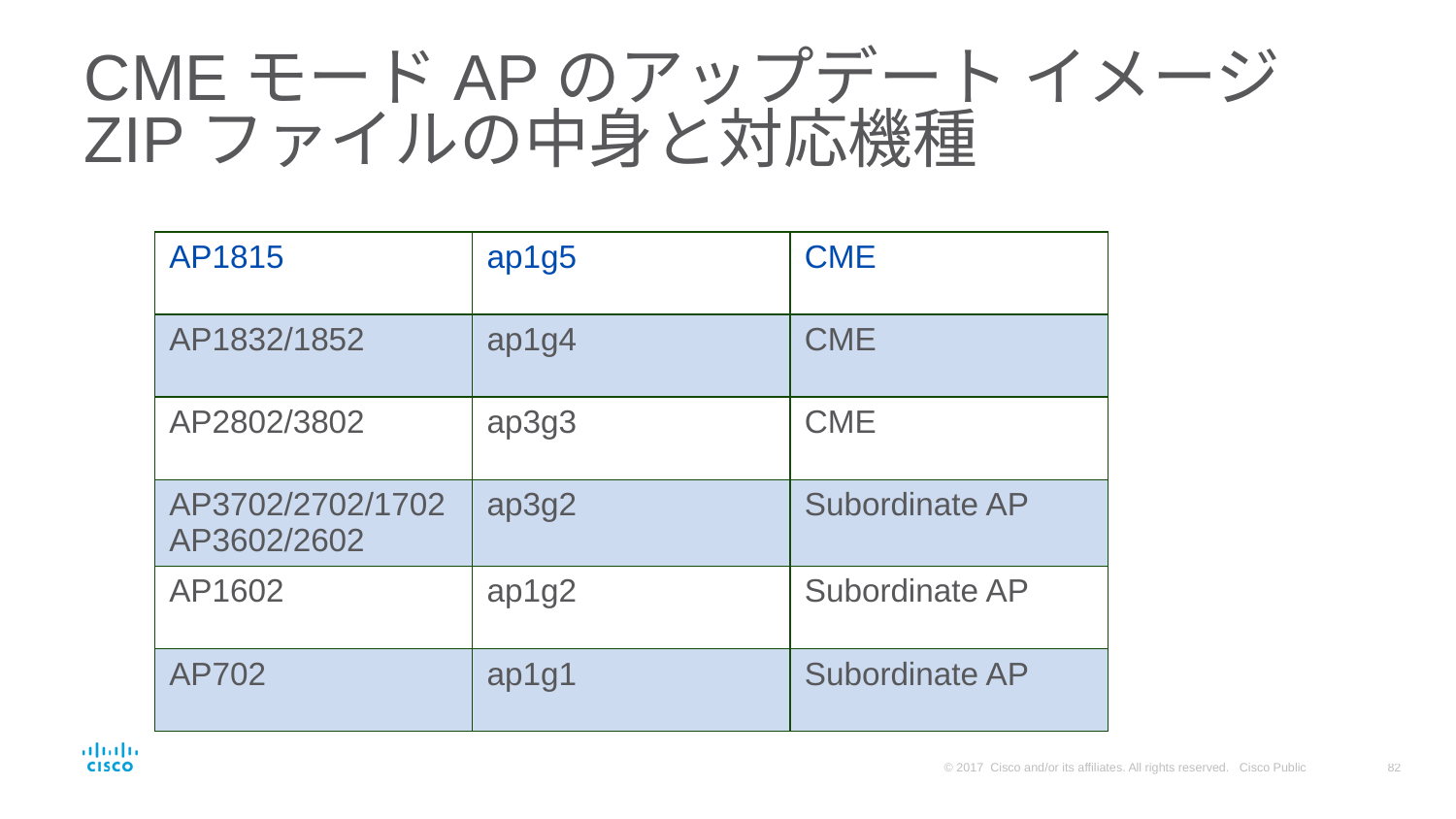

# CMEモードAPのアップデート イメージ　 ZIPファイルの中身と対応機種
| AP1815 | ap1g5 | CME |
| --- | --- | --- |
| AP1832/1852 | ap1g4 | CME |
| AP2802/3802 | ap3g3 | CME |
| AP3702/2702/1702 AP3602/2602 | ap3g2 | Subordinate AP |
| AP1602 | ap1g2 | Subordinate AP |
| AP702 | ap1g1 | Subordinate AP |